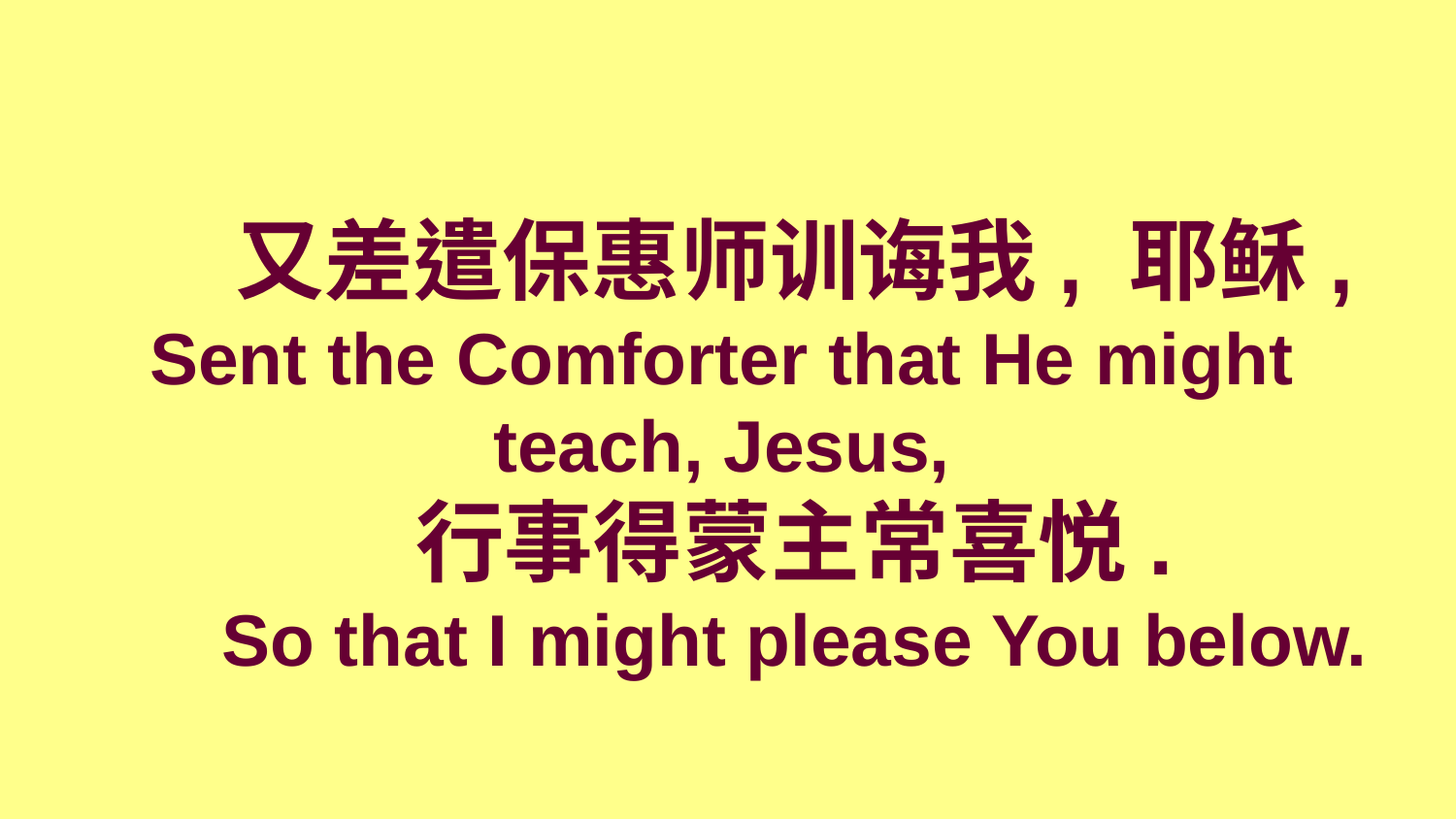

# 又差遣保惠师训诲我, 耶稣, Sent the Comforter that He might teach, Jesus, 行事得蒙主常喜悦. So that I might please You below.